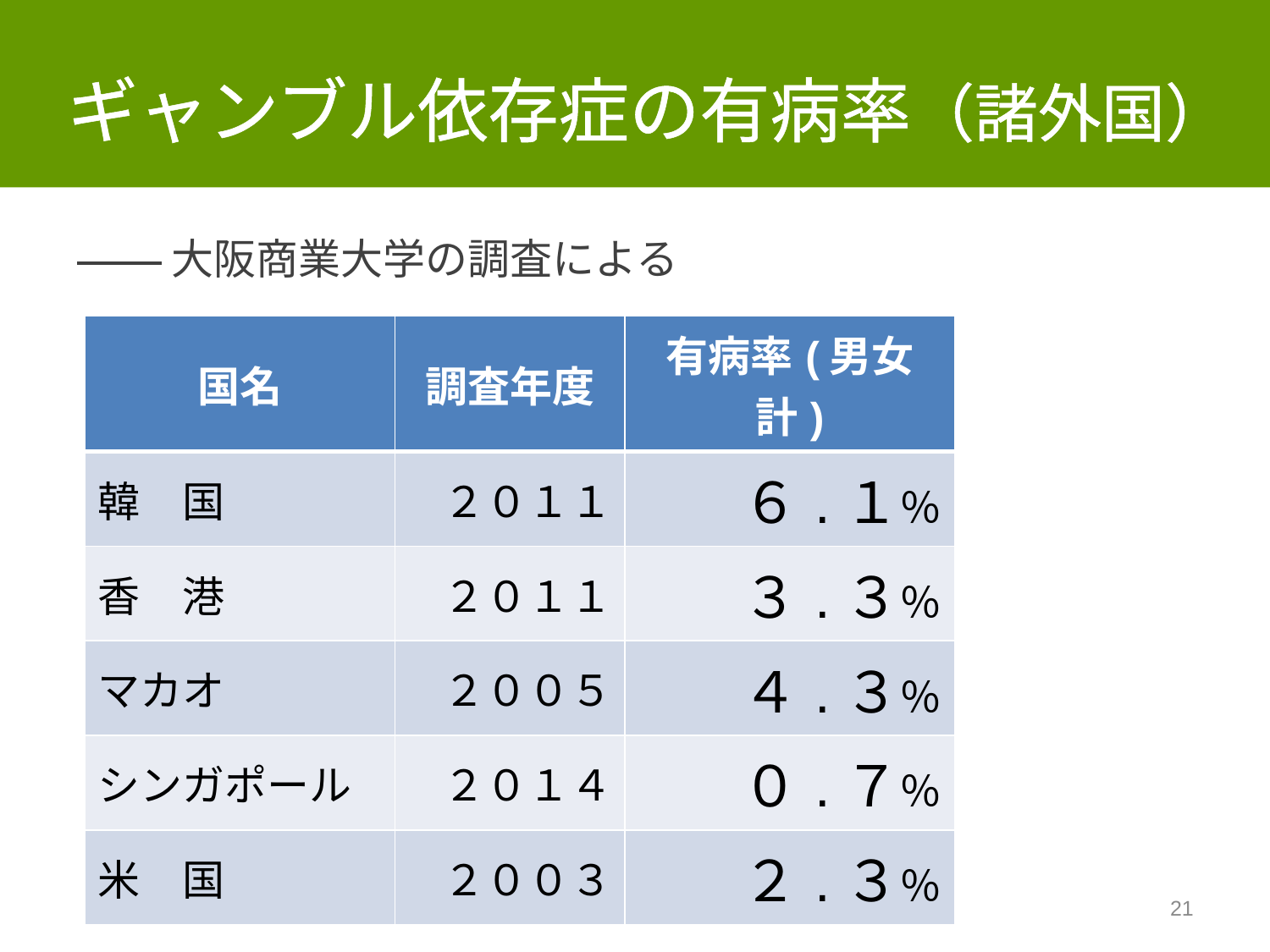

ギャンブル依存症の有病率（諸外国）
　　 大阪商業大学の調査による
| 国名 | 調査年度 | 有病率(男女計) |
| --- | --- | --- |
| 韓　国 | ２０１１ | ６.１％ |
| 香　港 | ２０１１ | ３.３％ |
| マカオ | ２００５ | ４.３％ |
| シンガポール | ２０１４ | ０.７％ |
| 米　国 | ２００３ | ２.３％ |
21